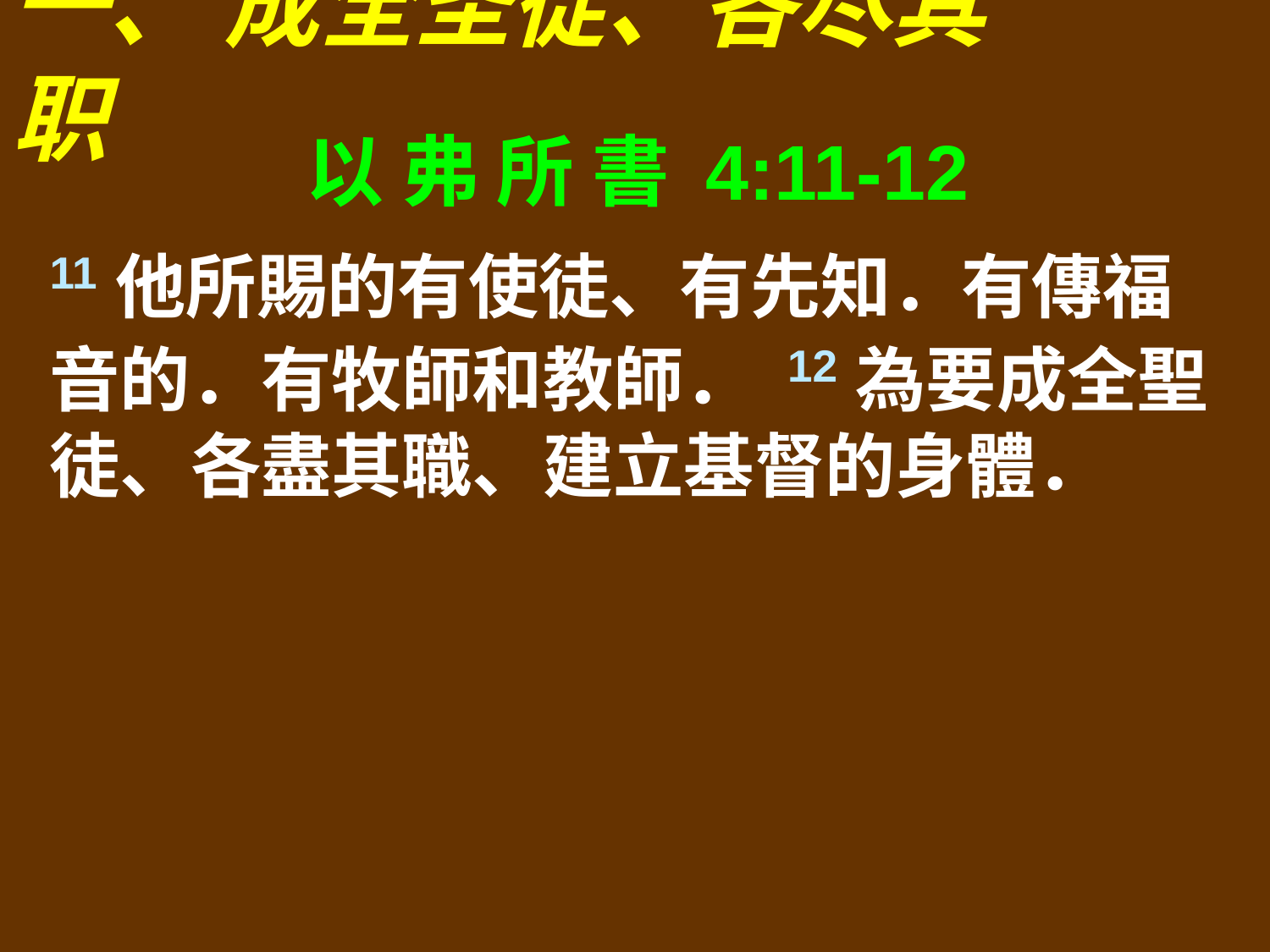

一、 成全圣徒、各尽其职
以 弗 所 書 4:11-12
11他所賜的有使徒、有先知．有傳福音的．有牧師和教師． 12為要成全聖徒、各盡其職、建立基督的身體．